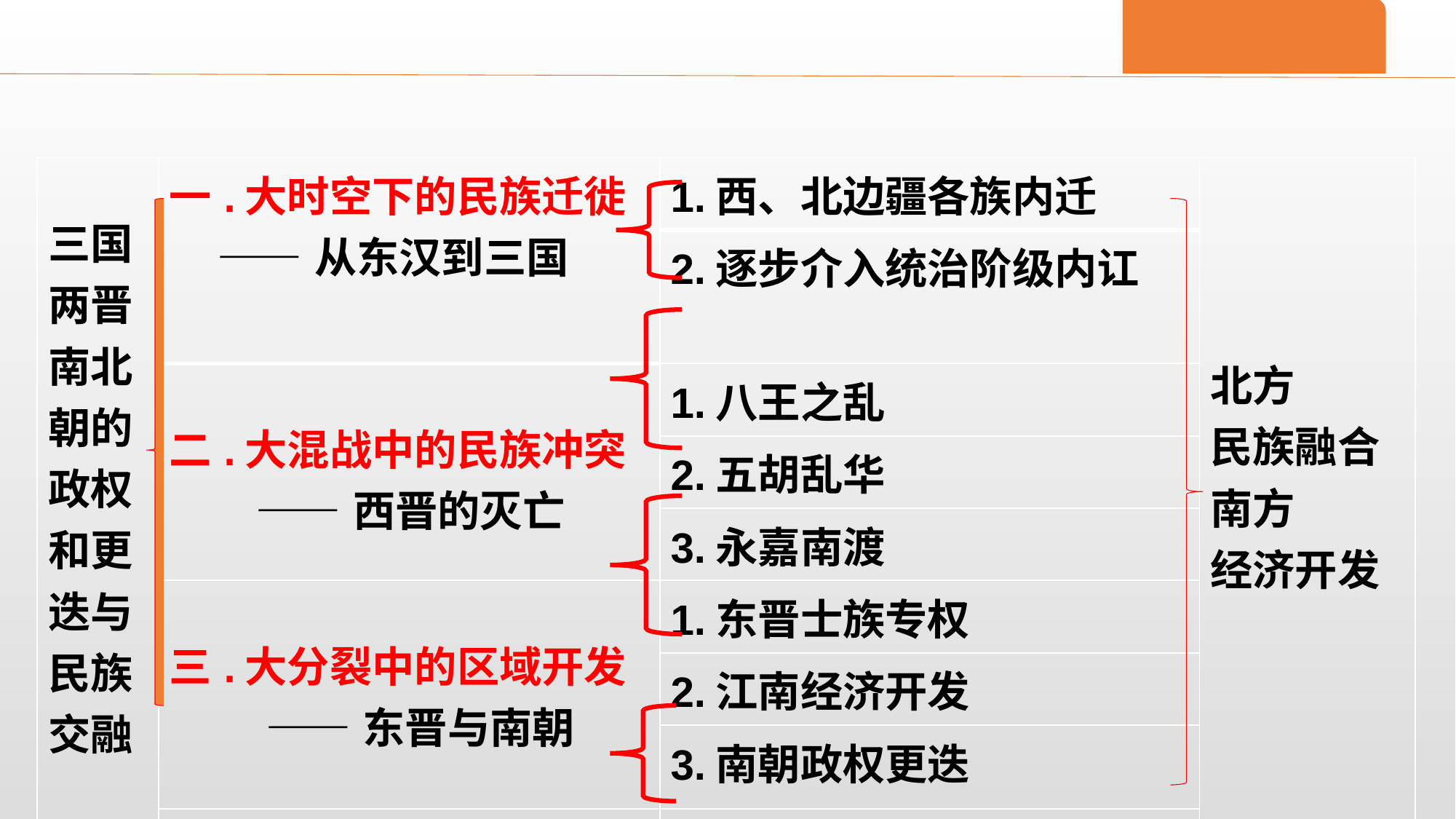

| 三国两晋南北朝的政权和更迭与民族交融 | 一.大时空下的民族迁徙 ——从东汉到三国 | 1.西、北边疆各族内迁 | 北方 民族融合 南方 经济开发 |
| --- | --- | --- | --- |
|  |  | 2.逐步介入统治阶级内讧 |  |
|  | 二.大混战中的民族冲突 ——西晋的灭亡 | 1.八王之乱 |  |
|  |  | 2.五胡乱华 |  |
|  |  | 3.永嘉南渡 |  |
|  | 三.大分裂中的区域开发 ——东晋与南朝 | 1.东晋士族专权 |  |
|  |  | 2.江南经济开发 |  |
|  |  | 3.南朝政权更迭 |  |
|  | 四.大动荡中的民族交融 ——十六国与北朝 | 1.北魏改革与强大 |  |
|  |  | 2.北朝兴替与崛起 |  |